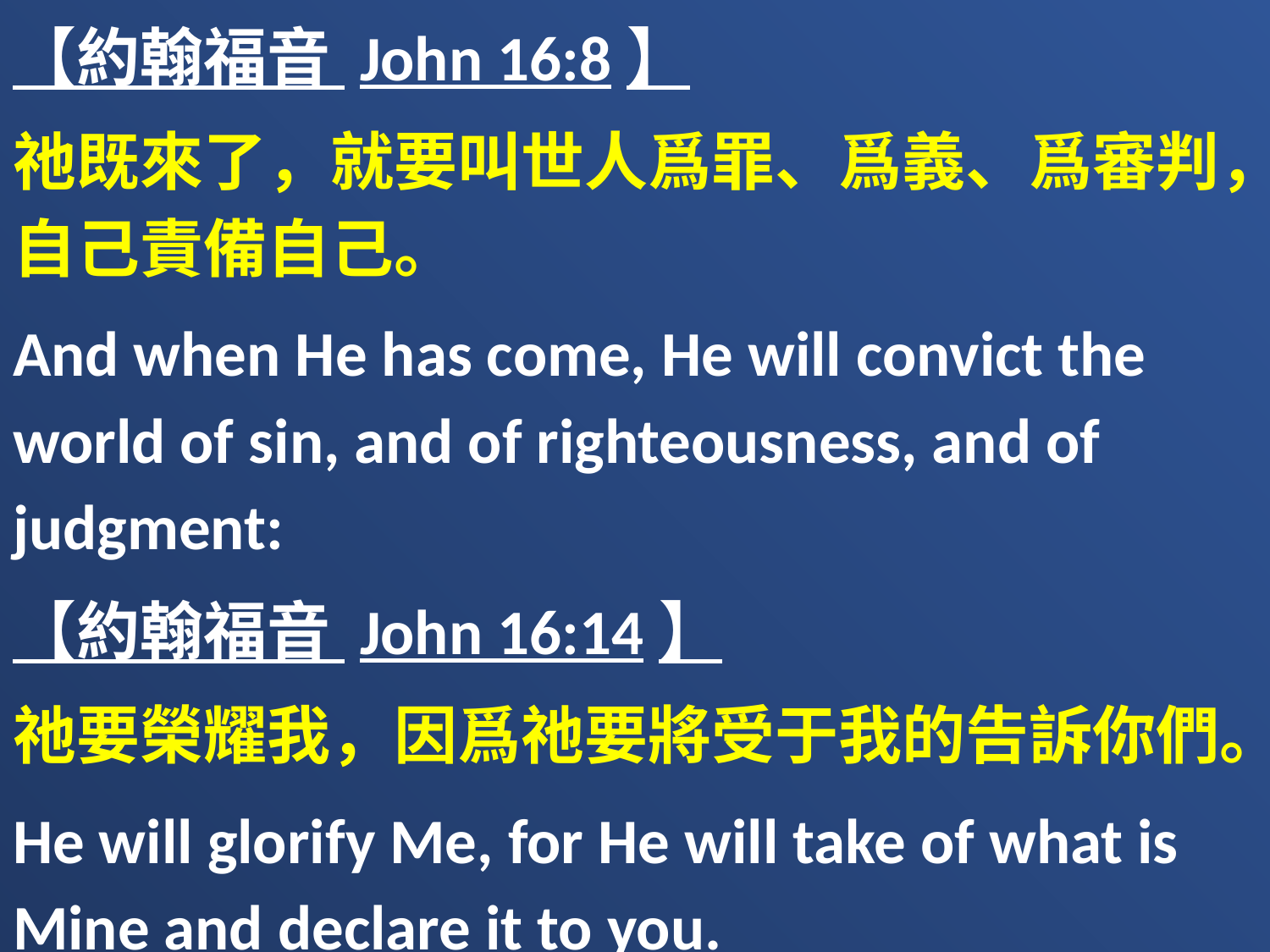

【約翰福音 John 16:8】
祂既來了，就要叫世人爲罪、爲義、爲審判，自己責備自己。
And when He has come, He will convict the world of sin, and of righteousness, and of judgment:
【約翰福音 John 16:14】
祂要榮耀我，因爲祂要將受于我的告訴你們。
He will glorify Me, for He will take of what is Mine and declare it to you.